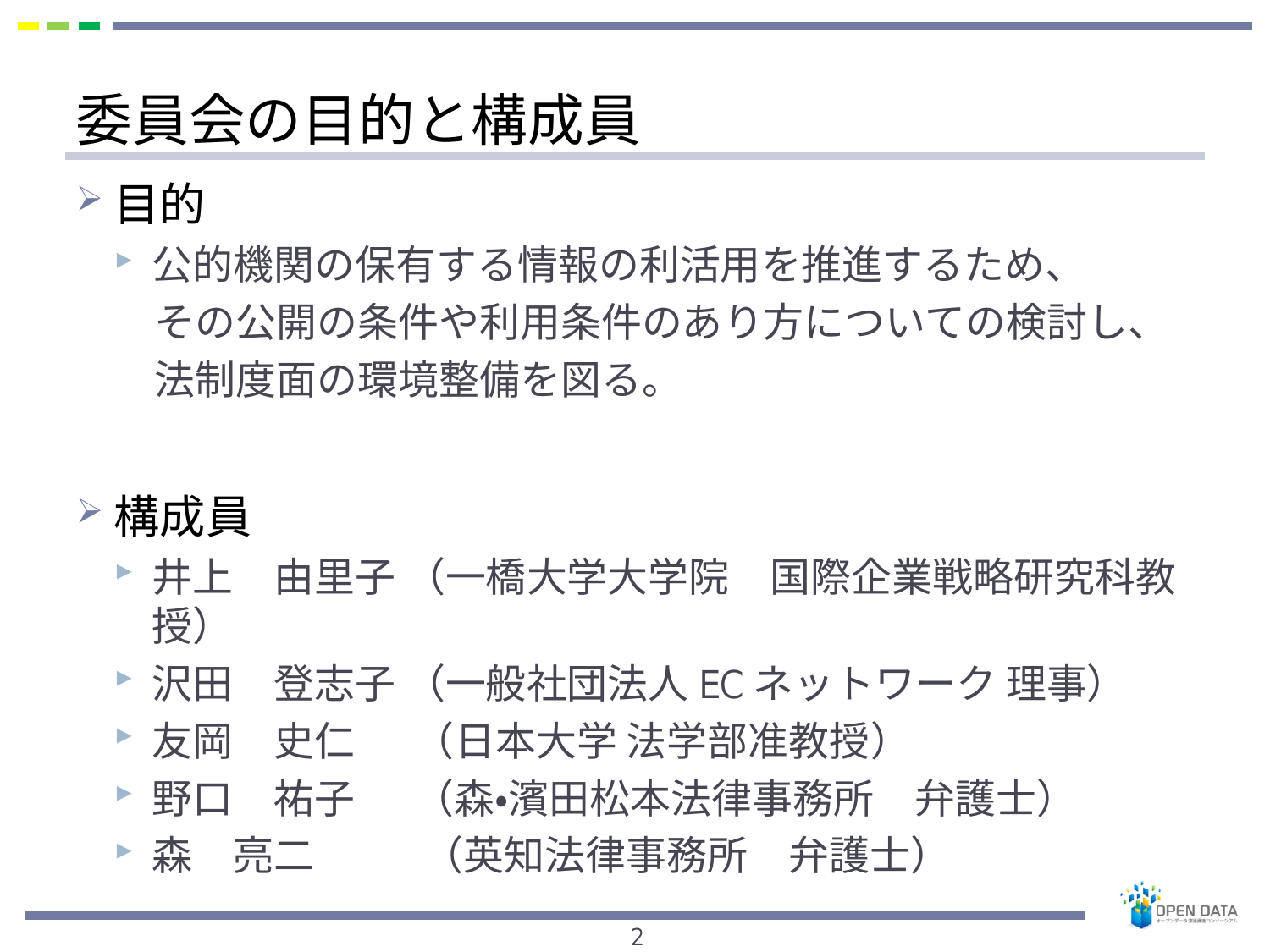

# 委員会の目的と構成員
目的
公的機関の保有する情報の利活用を推進するため、
　その公開の条件や利用条件のあり方についての検討し、
　法制度面の環境整備を図る。

構成員
井上　由里子 （一橋大学大学院　国際企業戦略研究科教授）
沢田　登志子 （一般社団法人ECネットワーク 理事）
友岡　史仁　  （日本大学 法学部准教授）
野口　祐子　  （森・濱田松本法律事務所　弁護士）
森　亮二　　   （英知法律事務所　弁護士）
2